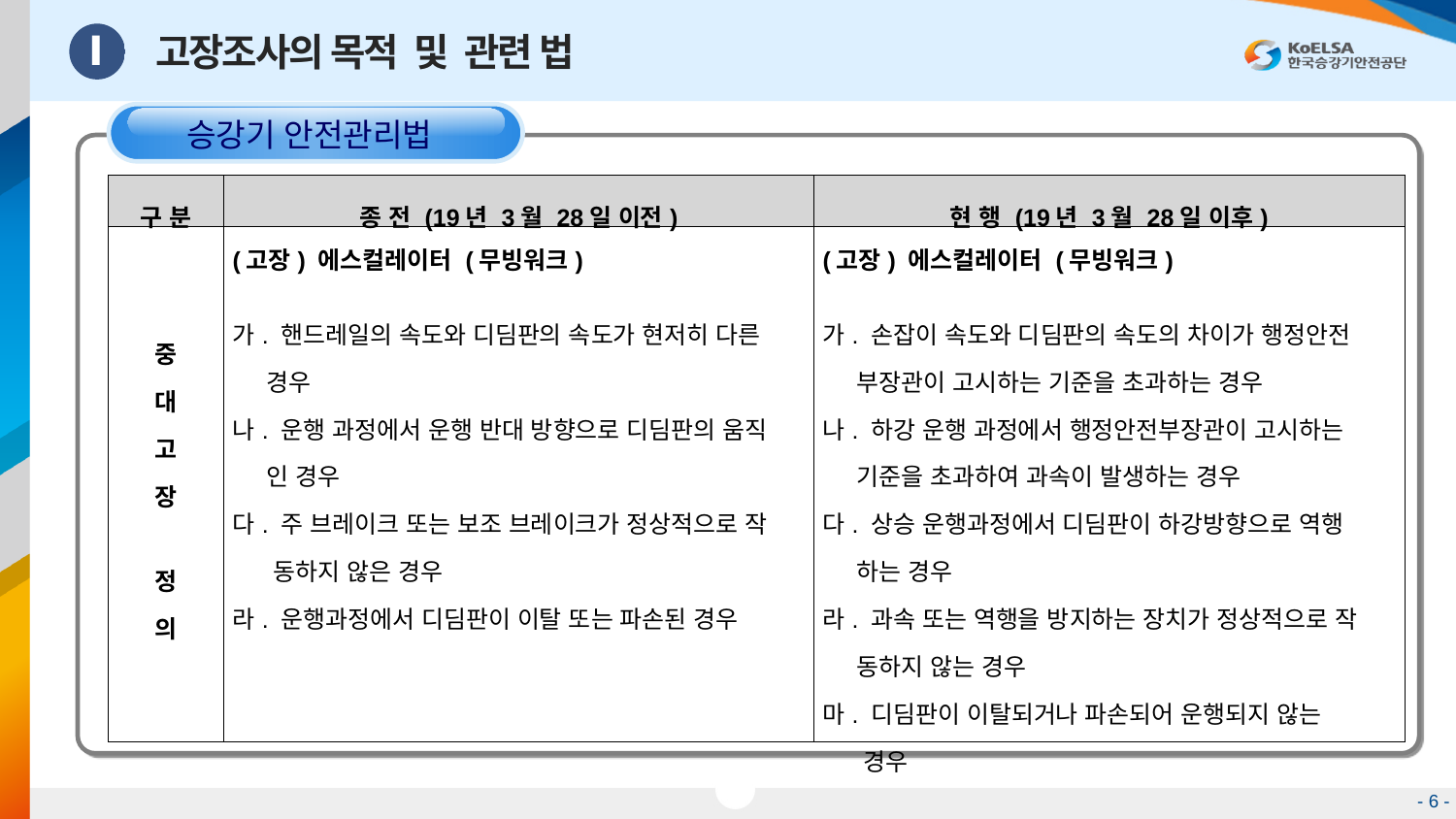

고장조사의 목적  및  관련 법

Ⅰ

승강기 안전관리법

| 구 분 | 종 전 (19년 3월 28일 이전) | 현 행 (19년 3월 28일 이후) |
| --- | --- | --- |
| 중 대 고 장 정 의 | (고장) 에스컬레이터 (무빙워크) 가. 핸드레일의 속도와 디딤판의 속도가 현저히 다른 경우 나. 운행 과정에서 운행 반대 방향으로 디딤판의 움직 인 경우 다. 주 브레이크 또는 보조 브레이크가 정상적으로 작 동하지 않은 경우 라. 운행과정에서 디딤판이 이탈 또는 파손된 경우 | (고장) 에스컬레이터 (무빙워크) 가. 손잡이 속도와 디딤판의 속도의 차이가 행정안전 부장관이 고시하는 기준을 초과하는 경우 나. 하강 운행 과정에서 행정안전부장관이 고시하는 기준을 초과하여 과속이 발생하는 경우 다. 상승 운행과정에서 디딤판이 하강방향으로 역행 하는 경우 라. 과속 또는 역행을 방지하는 장치가 정상적으로 작 동하지 않는 경우 마. 디딤판이 이탈되거나 파손되어 운행되지 않는 경우 |